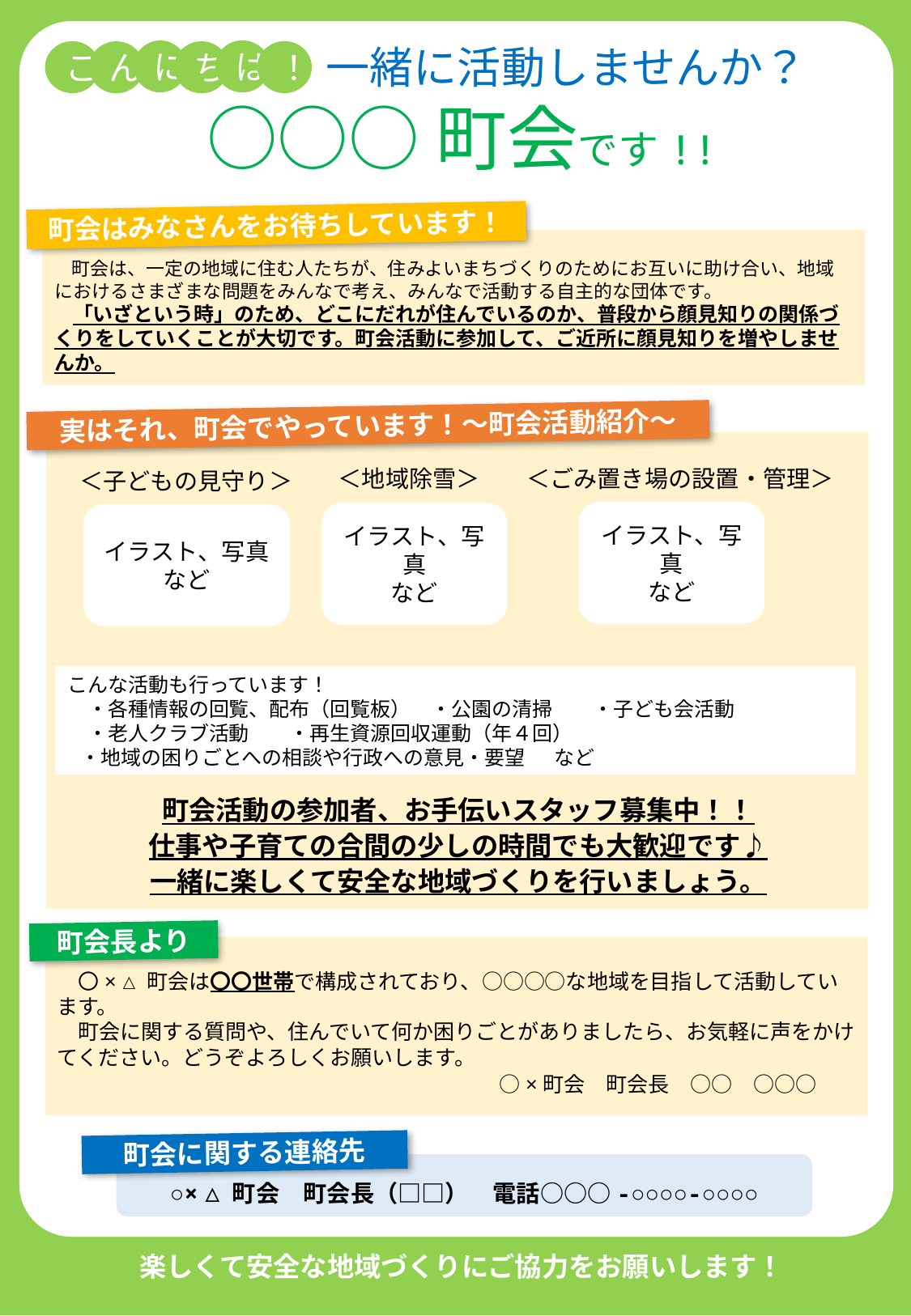

一緒に活動しませんか？
は
に
こ
！
ん
ち
○○○町会です!!

町会はみなさんをお待ちしています！

　町会は、一定の地域に住む人たちが、住みよいまちづくりのためにお互いに助け合い、地域におけるさまざまな問題をみんなで考え、みんなで活動する自主的な団体です。
　「いざという時」のため、どこにだれが住んでいるのか、普段から顔見知りの関係づくりをしていくことが大切です。町会活動に参加して、ご近所に顔見知りを増やしませんか。
実はそれ、町会でやっています！～町会活動紹介～

＜地域除雪＞
＜ごみ置き場の設置・管理＞
＜子どもの見守り＞
イラスト、写真
など
イラスト、写真
など
イラスト、写真
など
こんな活動も行っています！
　・各種情報の回覧、配布（回覧板）　・公園の清掃　　・子ども会活動
　・老人クラブ活動　　・再生資源回収運動（年４回）
  ・地域の困りごとへの相談や行政への意見・要望　  など
町会活動の参加者、お手伝いスタッフ募集中！！
仕事や子育ての合間の少しの時間でも大歓迎です♪
一緒に楽しくて安全な地域づくりを行いましょう。
町会長より

　〇×△町会は〇〇世帯で構成されており、○○○○な地域を目指して活動しています。
　町会に関する質問や、住んでいて何か困りごとがありましたら、お気軽に声をかけてください。どうぞよろしくお願いします。

　　　　　　　　　　　　　　　　　　　　　○×町会　町会長　○○　○○○
町会に関する連絡先
○×△町会　町会長（□□）　電話○○○-○○○○-○○○○
楽しくて安全な地域づくりにご協力をお願いします！